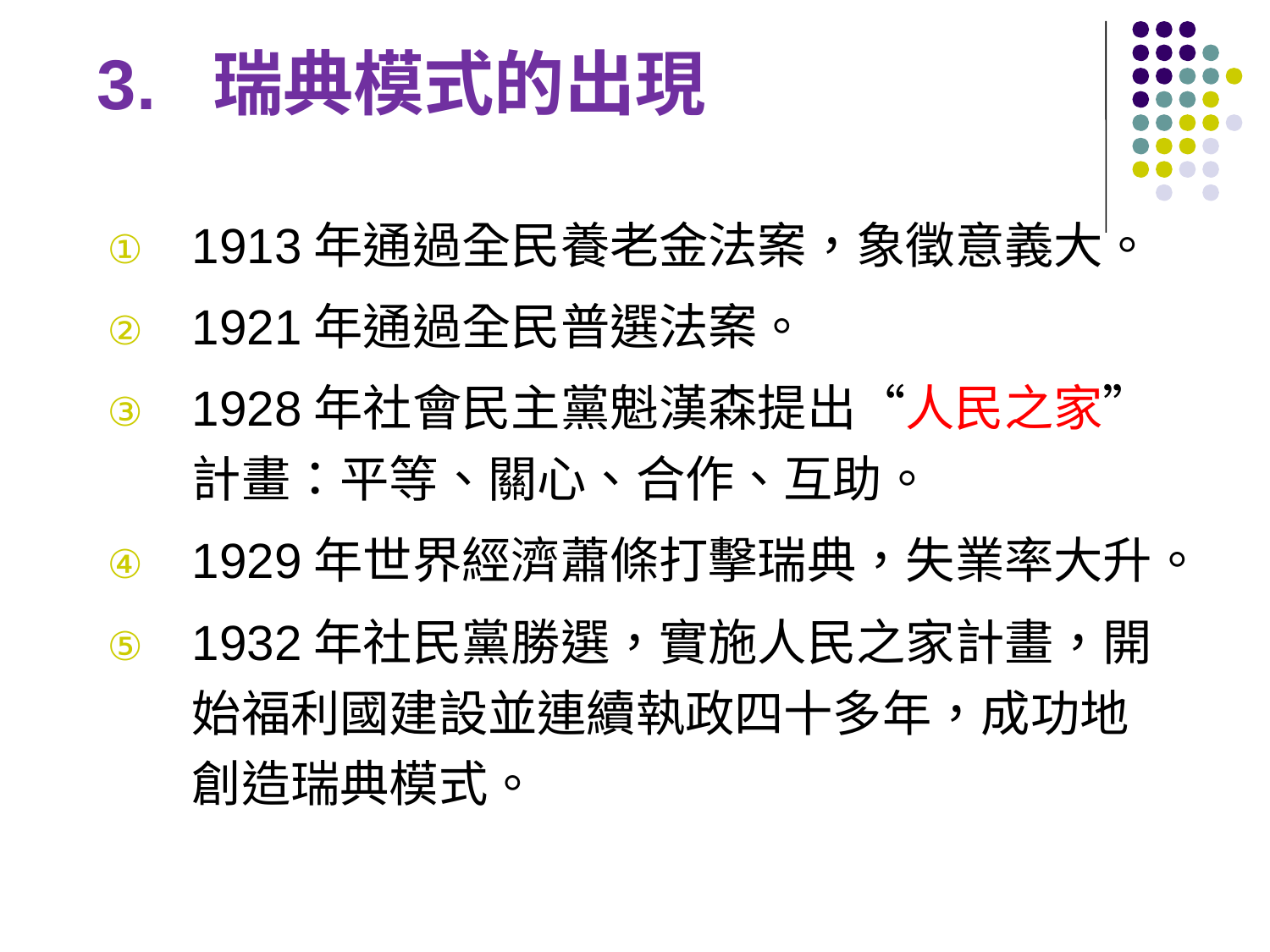

3.  瑞典模式的出現
1913年通過全民養老金法案，象徵意義大。
1921年通過全民普選法案。
1928年社會民主黨魁漢森提出“人民之家”計畫：平等、關心、合作、互助。
1929年世界經濟蕭條打擊瑞典，失業率大升。
1932年社民黨勝選，實施人民之家計畫，開始福利國建設並連續執政四十多年，成功地創造瑞典模式。